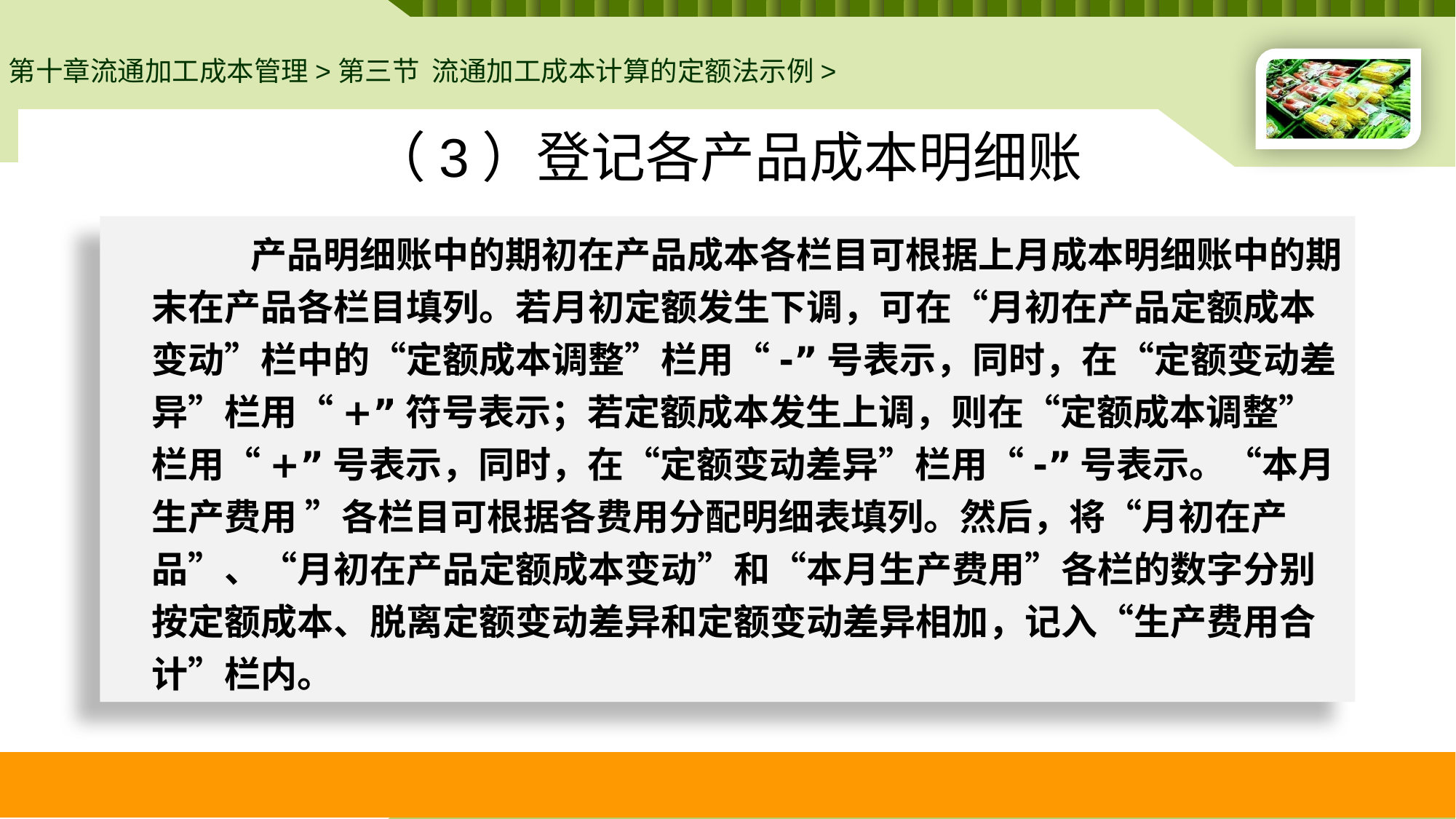

第十章流通加工成本管理>第三节  流通加工成本计算的定额法示例>
# （3）登记各产品成本明细账
产品明细账中的期初在产品成本各栏目可根据上月成本明细账中的期末在产品各栏目填列。若月初定额发生下调，可在“月初在产品定额成本变动”栏中的“定额成本调整”栏用“-”号表示，同时，在“定额变动差异”栏用“+”符号表示；若定额成本发生上调，则在“定额成本调整”栏用“+”号表示，同时，在“定额变动差异”栏用“-”号表示。“本月生产费用 ”各栏目可根据各费用分配明细表填列。然后，将“月初在产品”、“月初在产品定额成本变动”和“本月生产费用”各栏的数字分别按定额成本、脱离定额变动差异和定额变动差异相加，记入“生产费用合计”栏内。